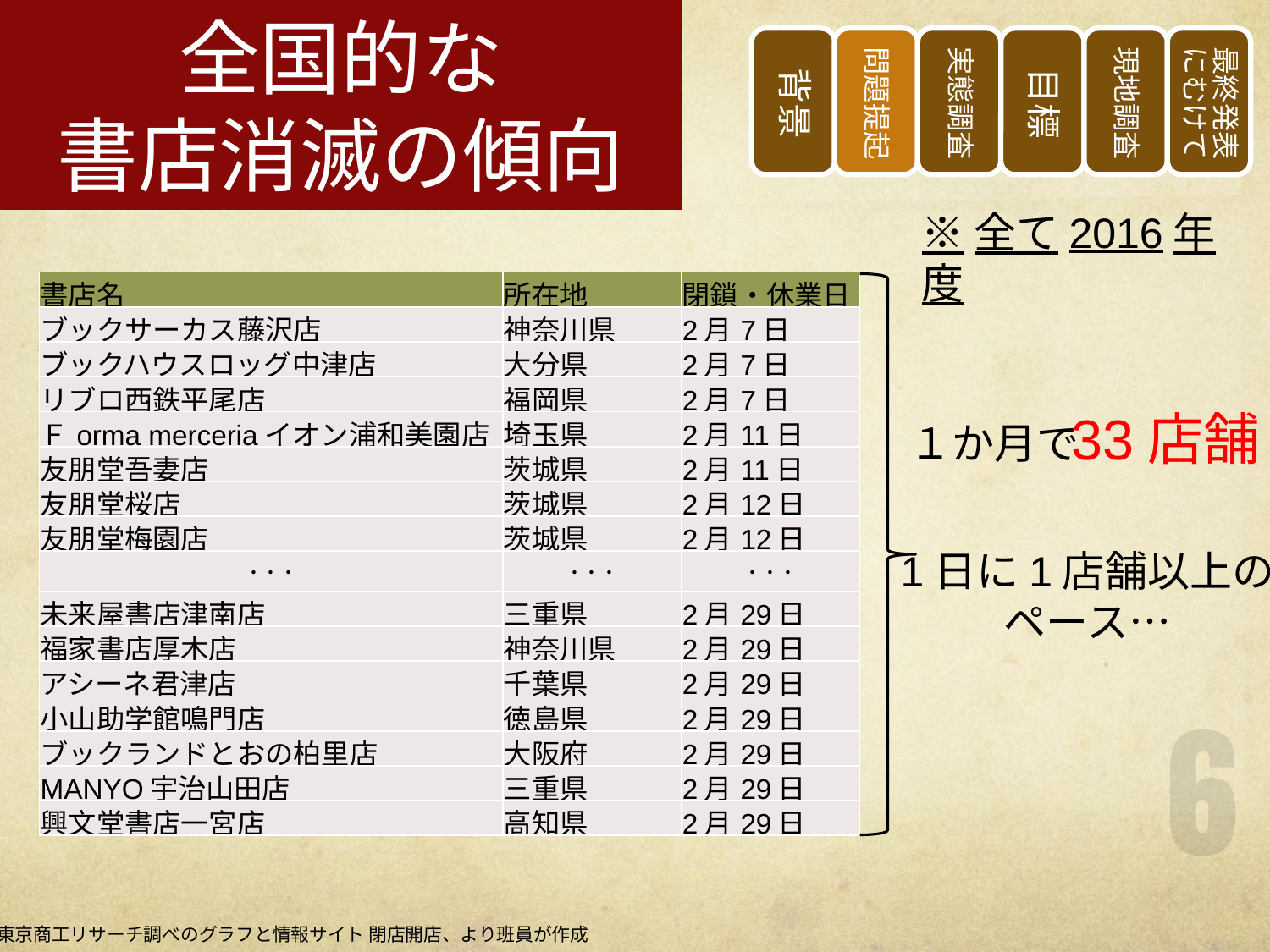

背景
問題提起
実態調査
目標
現地調査
最終発表にむけて
# 全国的な 書店消滅の傾向
※全て2016年度

| 書店名 | 所在地 | 閉鎖・休業日 |
| --- | --- | --- |
| ブックサーカス藤沢店 | 神奈川県 | 2月7日 |
| ブックハウスロッグ中津店 | 大分県 | 2月7日 |
| リブロ西鉄平尾店 | 福岡県 | 2月7日 |
| Ｆorma merceriaイオン浦和美園店 | 埼玉県 | 2月11日 |
| 友朋堂吾妻店 | 茨城県 | 2月11日 |
| 友朋堂桜店 | 茨城県 | 2月12日 |
| 友朋堂梅園店 | 茨城県 | 2月12日 |
| ・・・ | ・・・ | ・・・ |
| 未来屋書店津南店 | 三重県 | 2月29日 |
| 福家書店厚木店 | 神奈川県 | 2月29日 |
| アシーネ君津店 | 千葉県 | 2月29日 |
| 小山助学館鳴門店 | 徳島県 | 2月29日 |
| ブックランドとおの柏里店 | 大阪府 | 2月29日 |
| MANYO宇治山田店 | 三重県 | 2月29日 |
| 興文堂書店一宮店 | 高知県 | 2月29日 |

33店舗
１か月で
1日に1店舗以上の
ペース…
6

東京商工リサーチ調べのグラフと情報サイト 閉店開店、より班員が作成